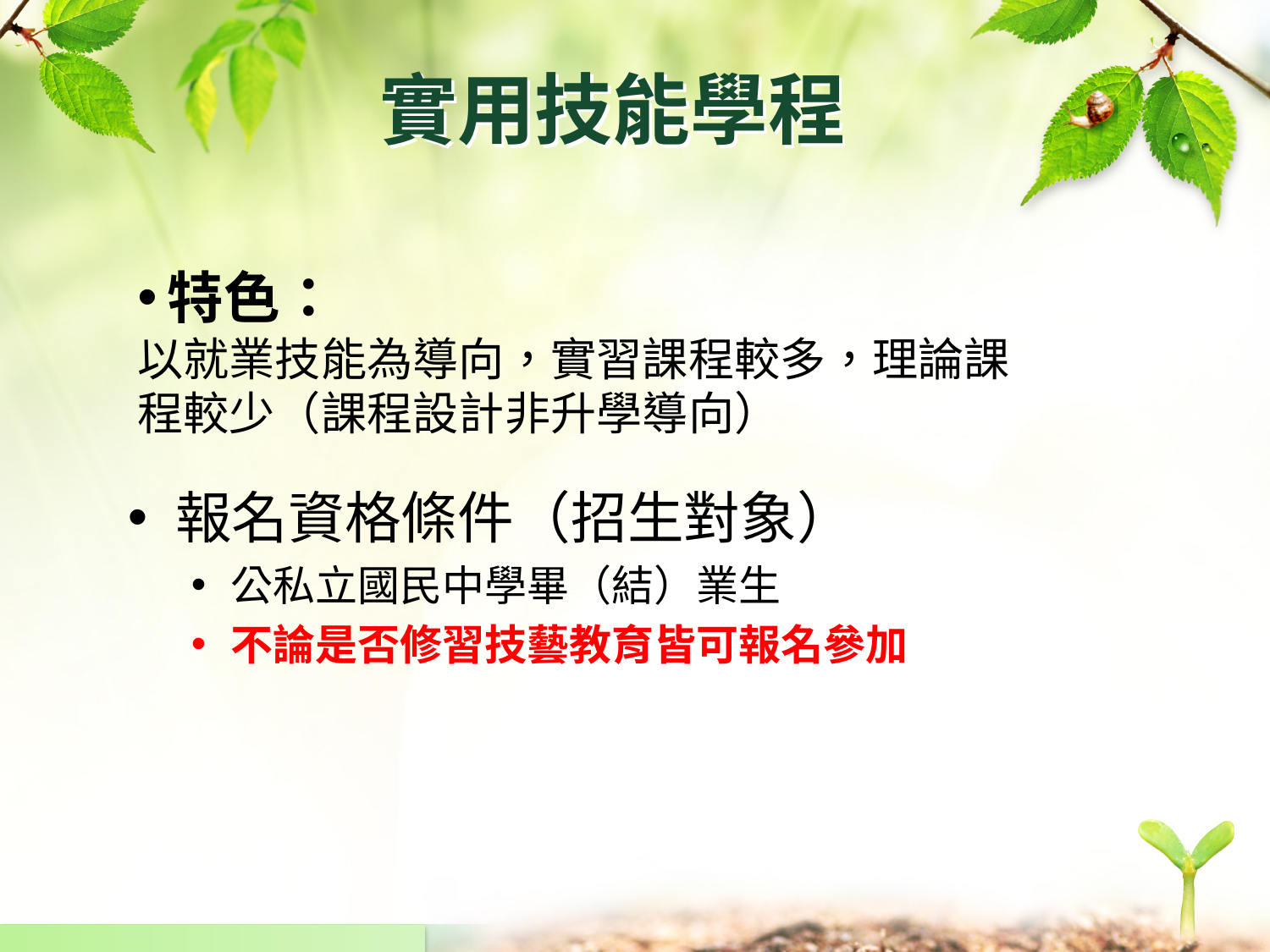

# 實用技能學程
特色：
以就業技能為導向，實習課程較多，理論課程較少（課程設計非升學導向）
報名資格條件（招生對象）
公私立國民中學畢（結）業生
不論是否修習技藝教育皆可報名參加